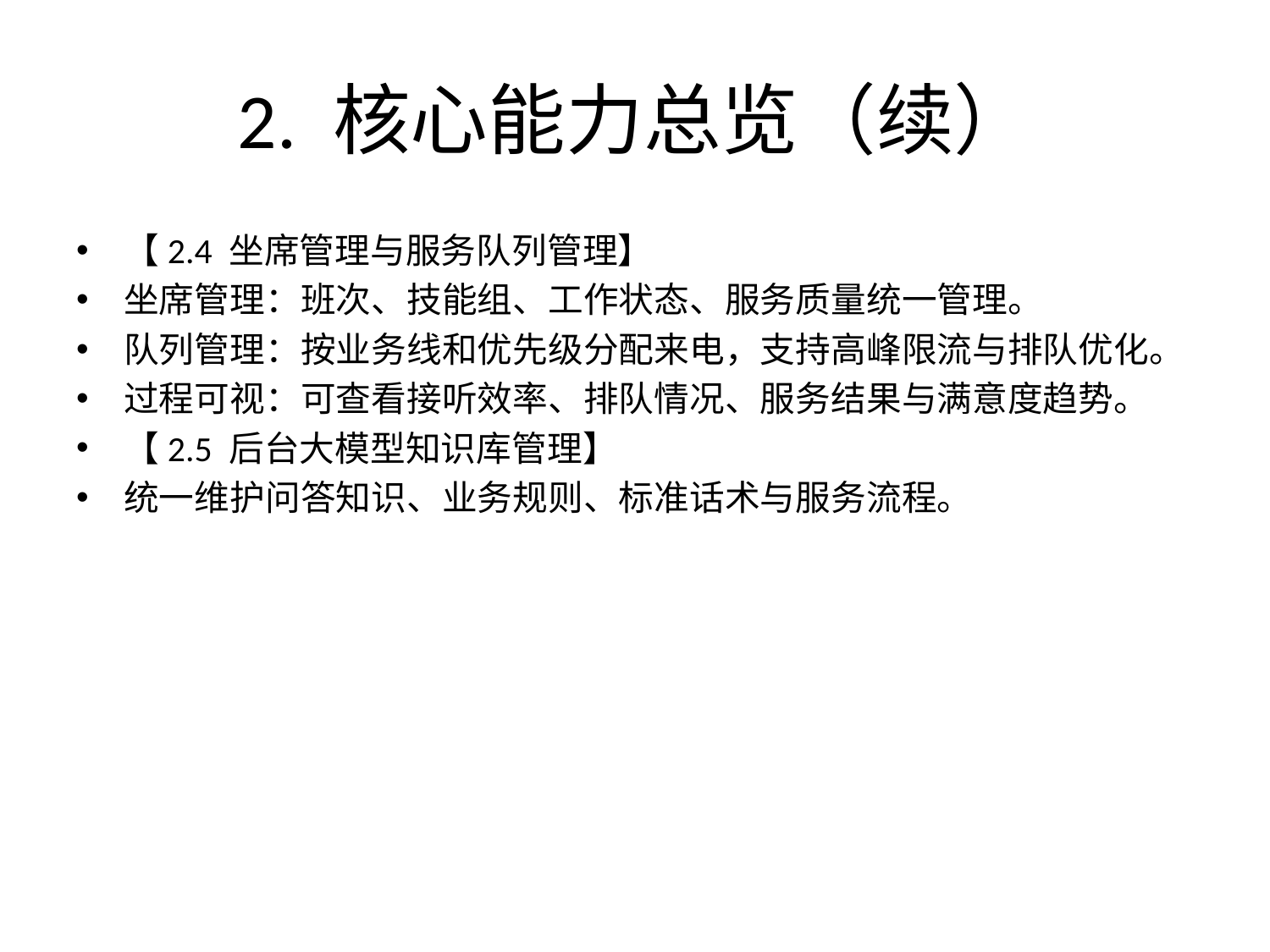

# 2. 核心能力总览（续）
【2.4 坐席管理与服务队列管理】
坐席管理：班次、技能组、工作状态、服务质量统一管理。
队列管理：按业务线和优先级分配来电，支持高峰限流与排队优化。
过程可视：可查看接听效率、排队情况、服务结果与满意度趋势。
【2.5 后台大模型知识库管理】
统一维护问答知识、业务规则、标准话术与服务流程。